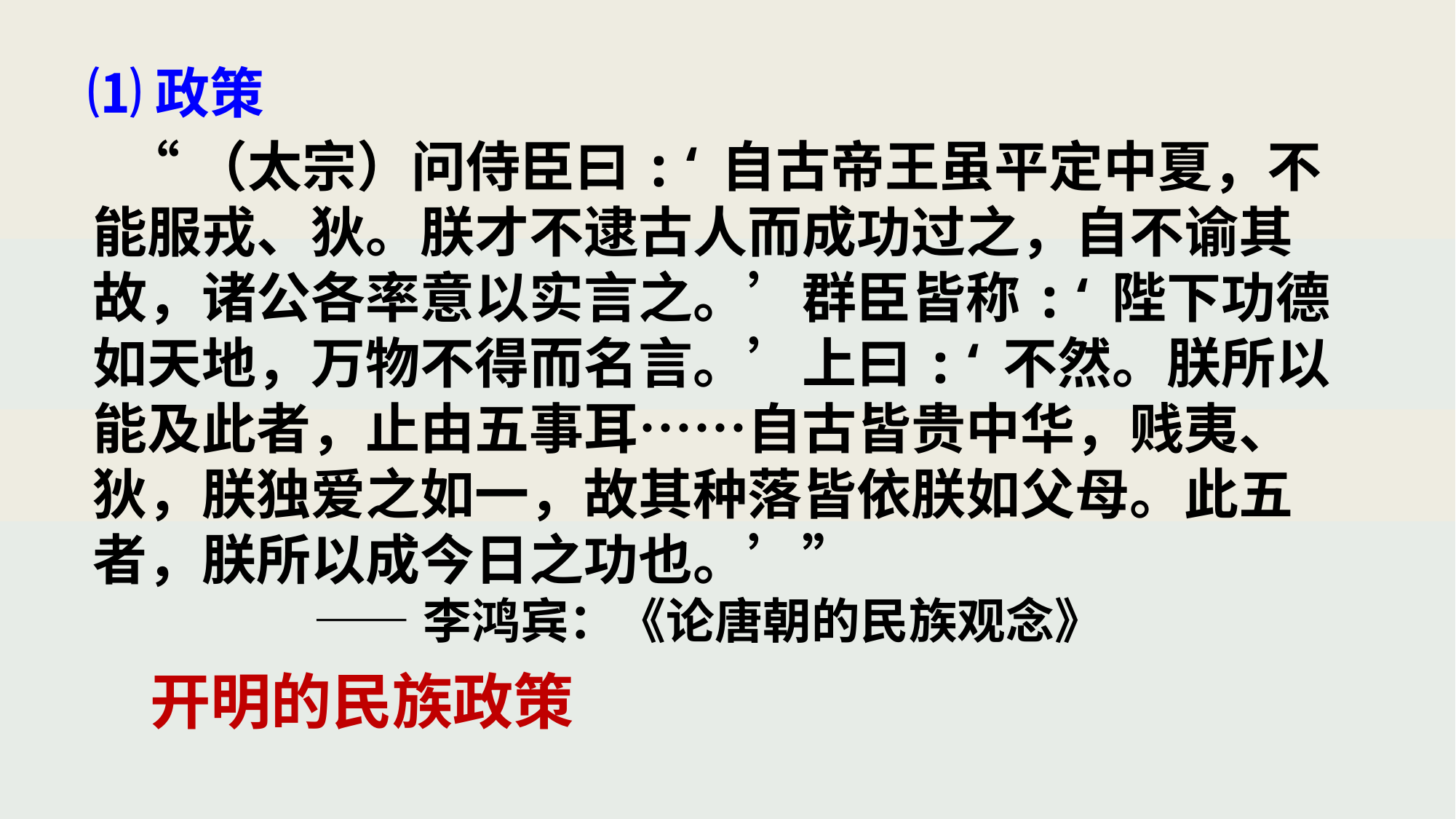

⑴政策
   “（太宗）问侍臣曰:‘自古帝王虽平定中夏，不能服戎、狄。朕才不逮古人而成功过之，自不谕其故，诸公各率意以实言之。’群臣皆称:‘陛下功德如天地，万物不得而名言。’上曰:‘不然。朕所以能及此者，止由五事耳……自古皆贵中华，贱夷、狄，朕独爱之如一，故其种落皆依朕如父母。此五者，朕所以成今日之功也。’”
                    ——李鸿宾：《论唐朝的民族观念》
开明的民族政策